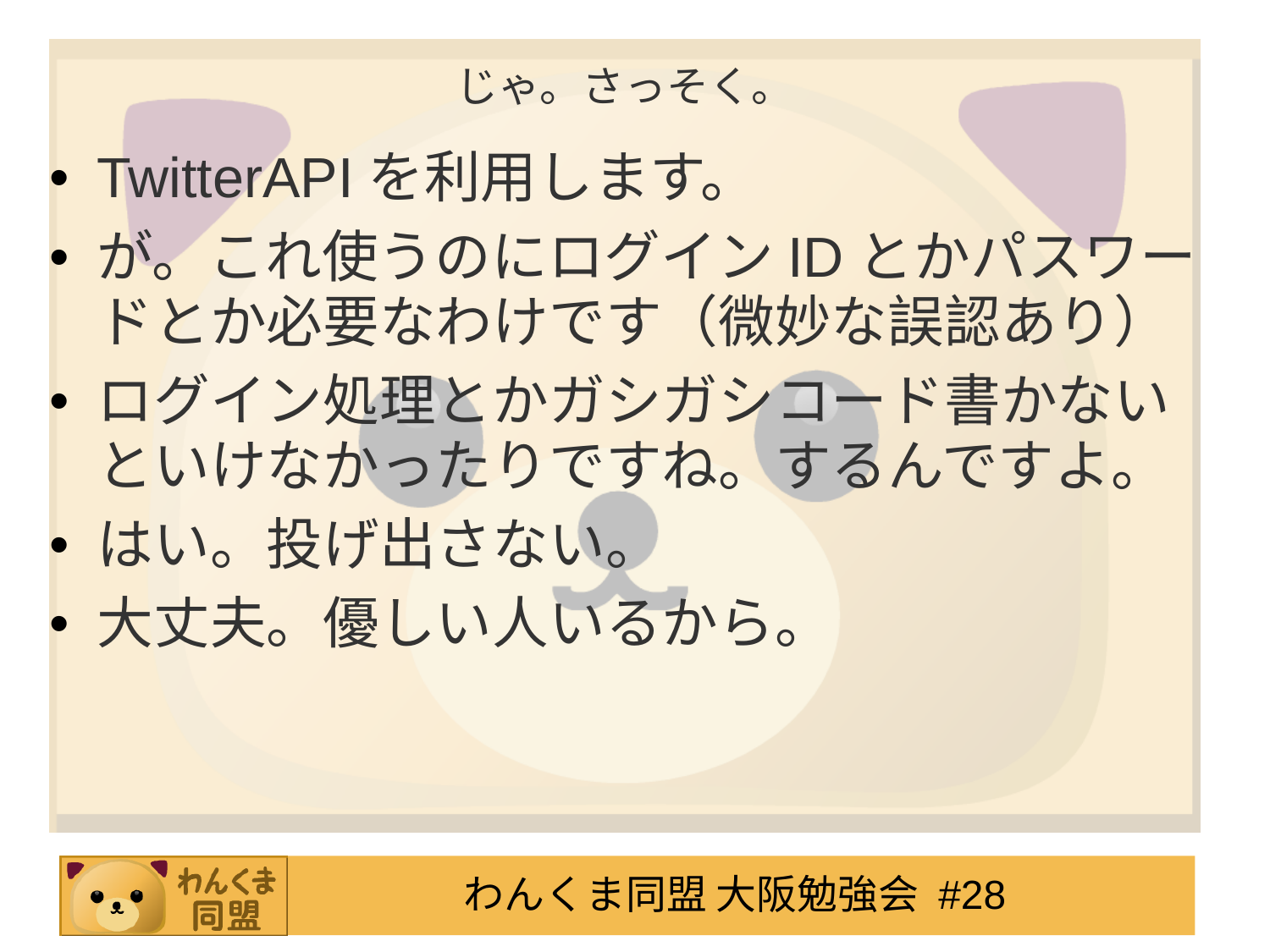

# じゃ。さっそく。
TwitterAPIを利用します。
が。これ使うのにログインIDとかパスワードとか必要なわけです（微妙な誤認あり）
ログイン処理とかガシガシコード書かないといけなかったりですね。するんですよ。
はい。投げ出さない。
大丈夫。優しい人いるから。